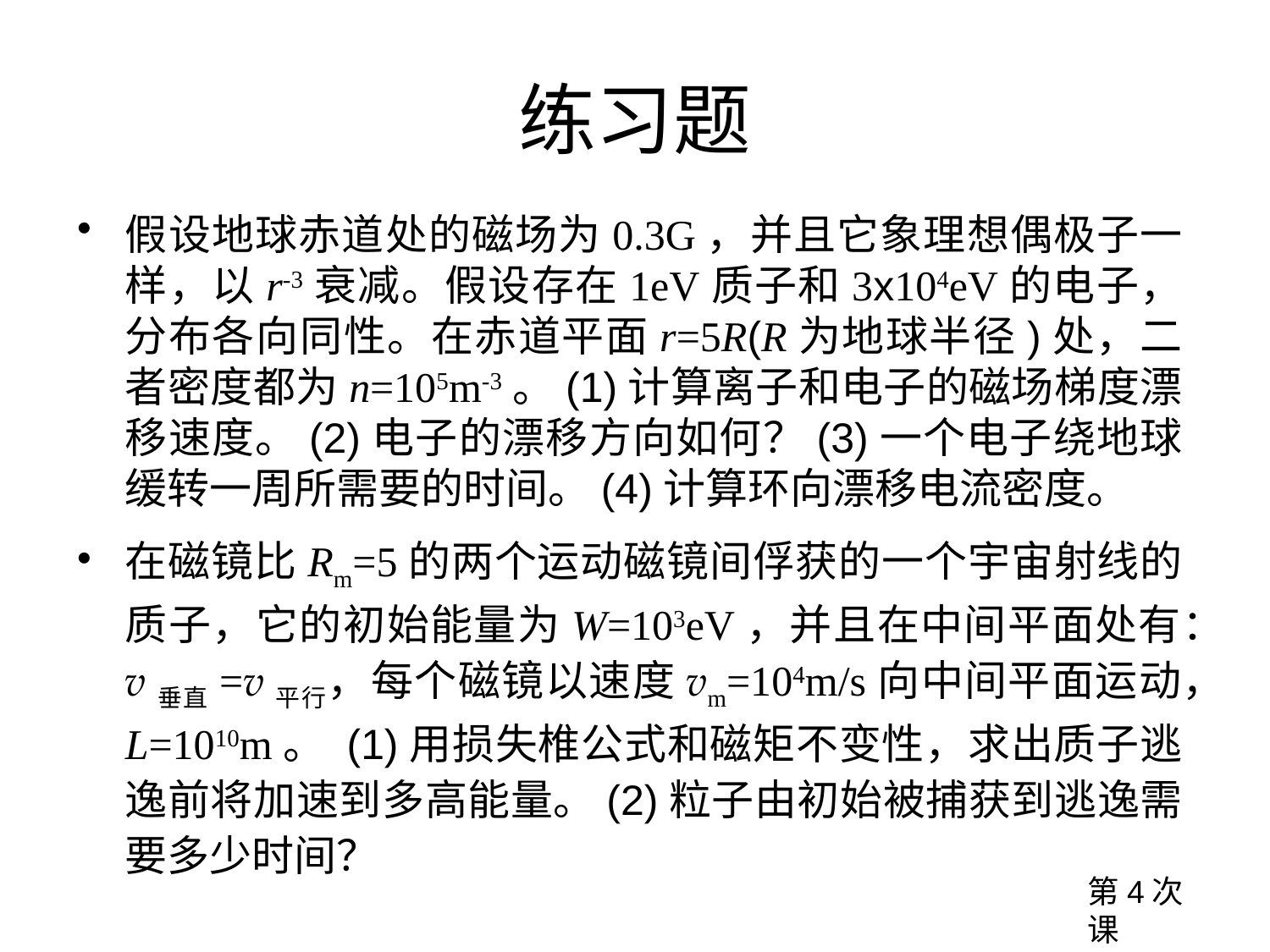

# 练习题
假设地球赤道处的磁场为0.3G，并且它象理想偶极子一样，以r-3衰减。假设存在1eV质子和3x104eV的电子，分布各向同性。在赤道平面r=5R(R为地球半径)处，二者密度都为n=105m-3。(1)计算离子和电子的磁场梯度漂移速度。(2)电子的漂移方向如何？(3)一个电子绕地球缓转一周所需要的时间。(4)计算环向漂移电流密度。
在磁镜比Rm=5的两个运动磁镜间俘获的一个宇宙射线的质子，它的初始能量为W=103eV，并且在中间平面处有：v垂直=v平行，每个磁镜以速度vm=104m/s向中间平面运动，L=1010m。 (1)用损失椎公式和磁矩不变性，求出质子逃逸前将加速到多高能量。(2)粒子由初始被捕获到逃逸需要多少时间？
第4次课